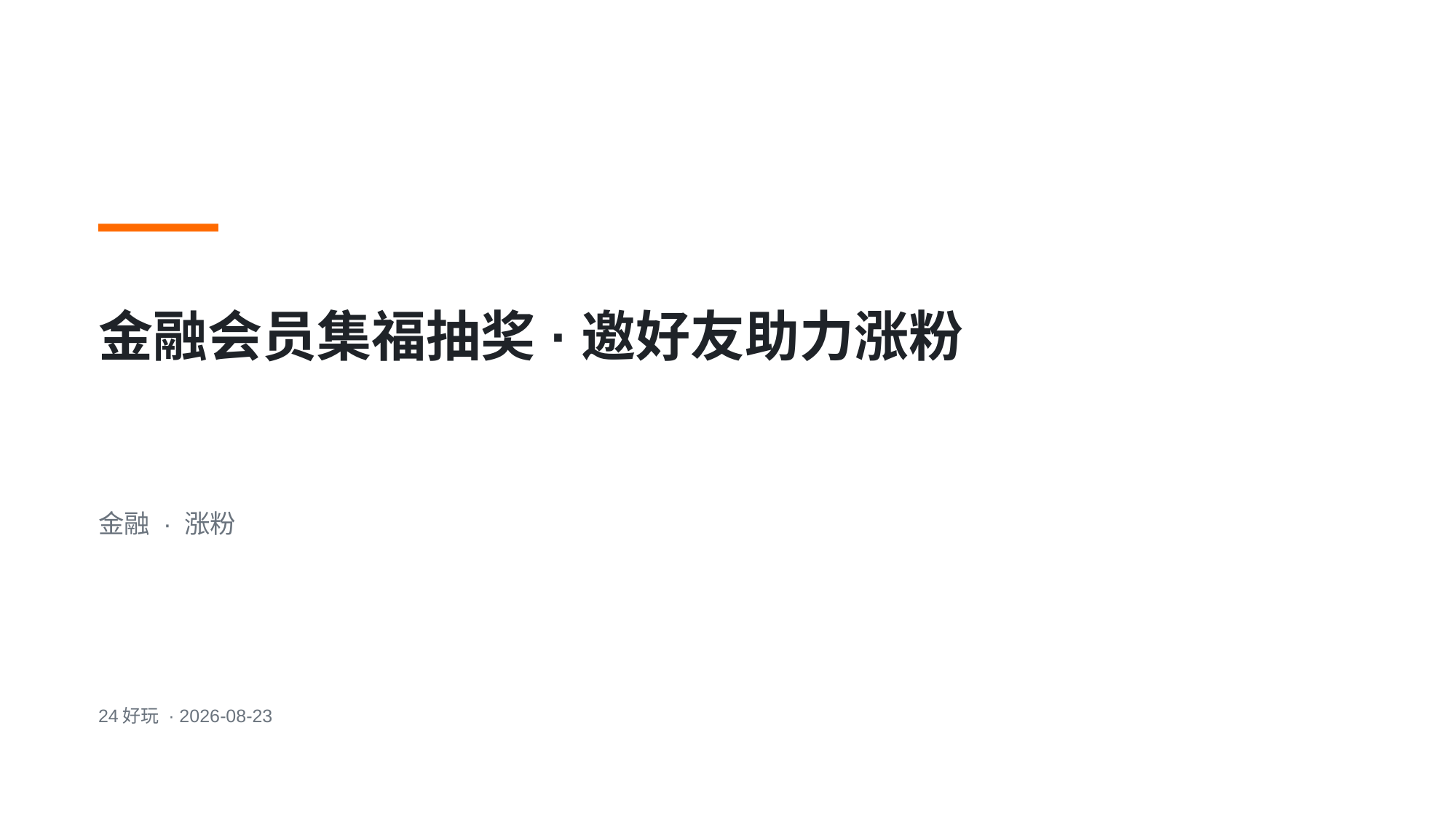

金融会员集福抽奖·邀好友助力涨粉
金融 · 涨粉
24好玩 · 2026-08-23